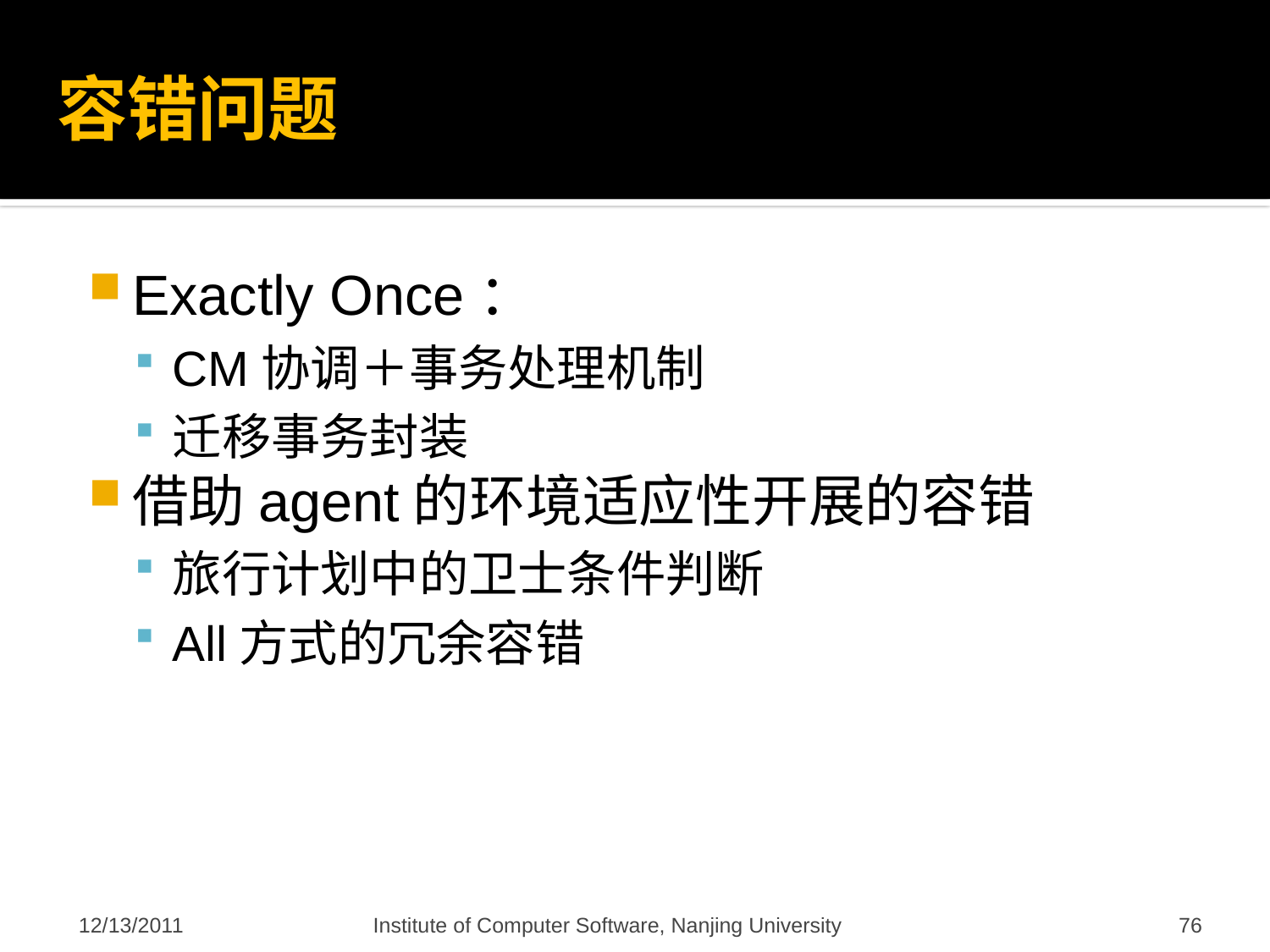

# 容错问题
Exactly Once：
CM协调＋事务处理机制
迁移事务封装
借助agent的环境适应性开展的容错
旅行计划中的卫士条件判断
All方式的冗余容错
76
12/13/2011
Institute of Computer Software, Nanjing University
76